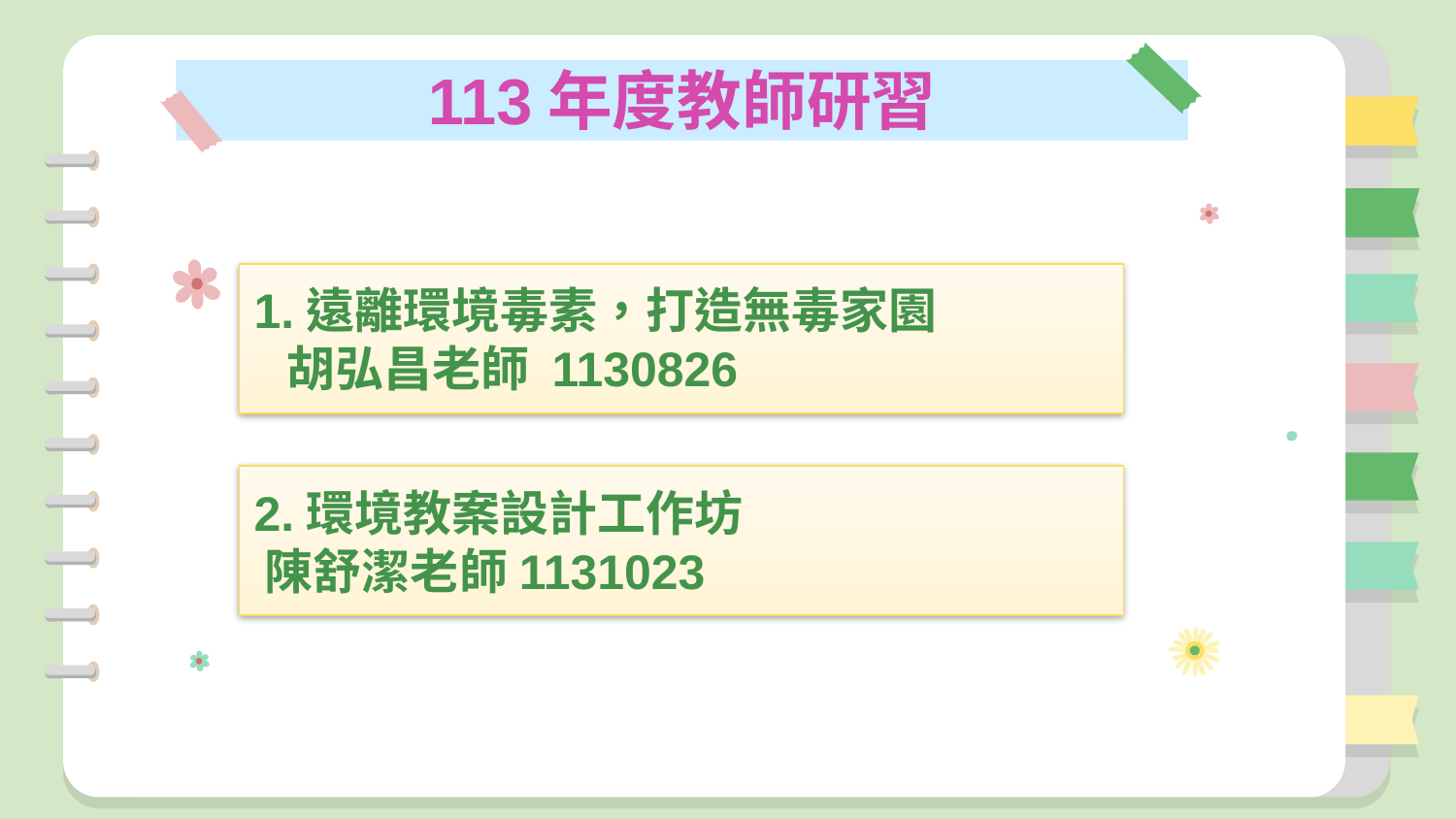

# 113年度教師研習

1.遠離環境毒素，打造無毒家園
   胡弘昌老師 1130826

2.環境教案設計工作坊
 陳舒潔老師1131023